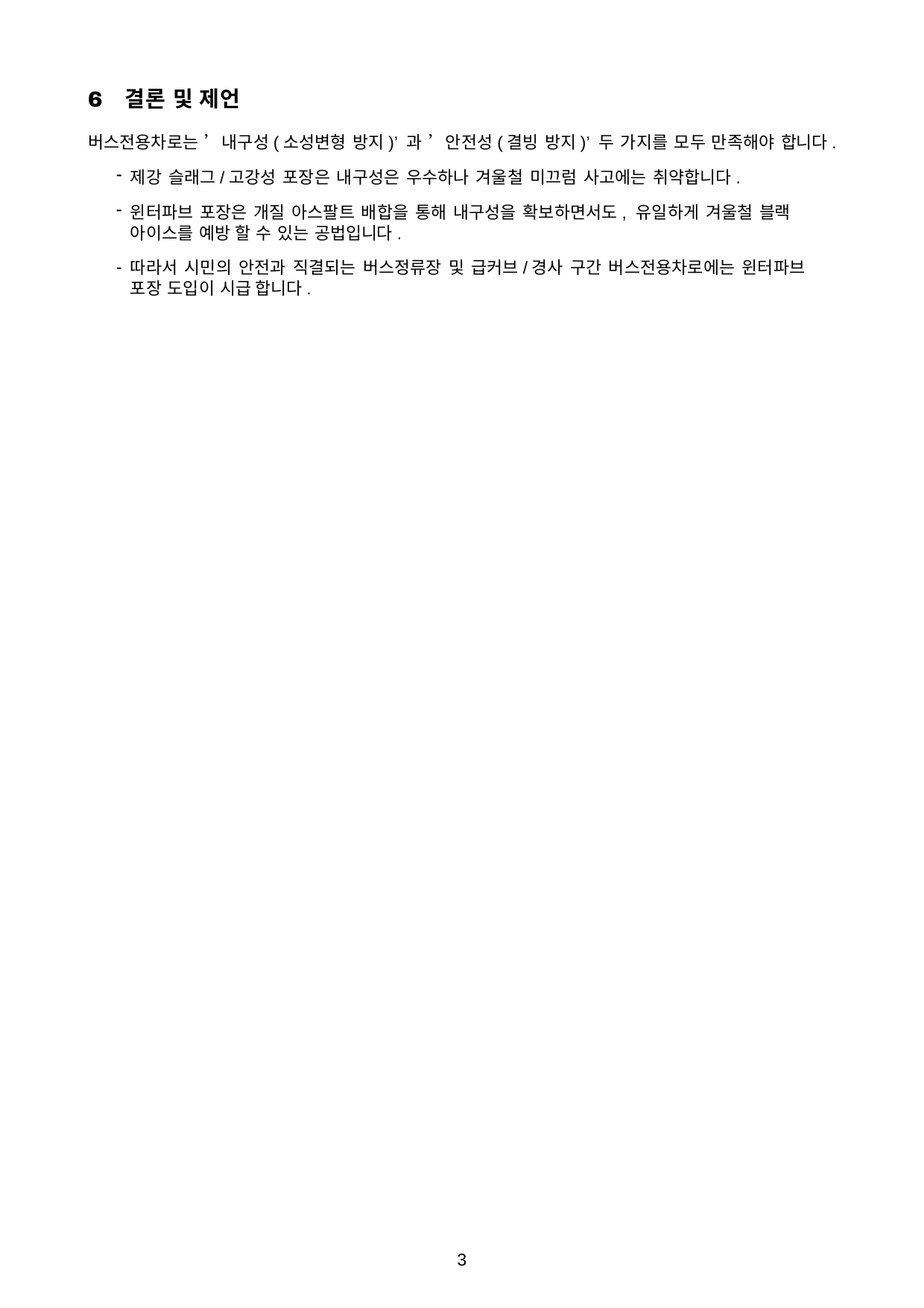

6	결론 및 제언
버스전용차로는 ’내구성(소성변형 방지)’ 과 ’안전성(결빙 방지)’ 두 가지를 모두 만족해야 합니다.
제강 슬래그/고강성 포장은 내구성은 우수하나 겨울철 미끄럼 사고에는 취약합니다.
윈터파브 포장은 개질 아스팔트 배합을 통해 내구성을 확보하면서도, 유일하게 겨울철 블랙 아이스를 예방 할 수 있는 공법입니다.
따라서 시민의 안전과 직결되는 버스정류장 및 급커브/경사 구간 버스전용차로에는 윈터파브 포장 도입이 시급 합니다.
3